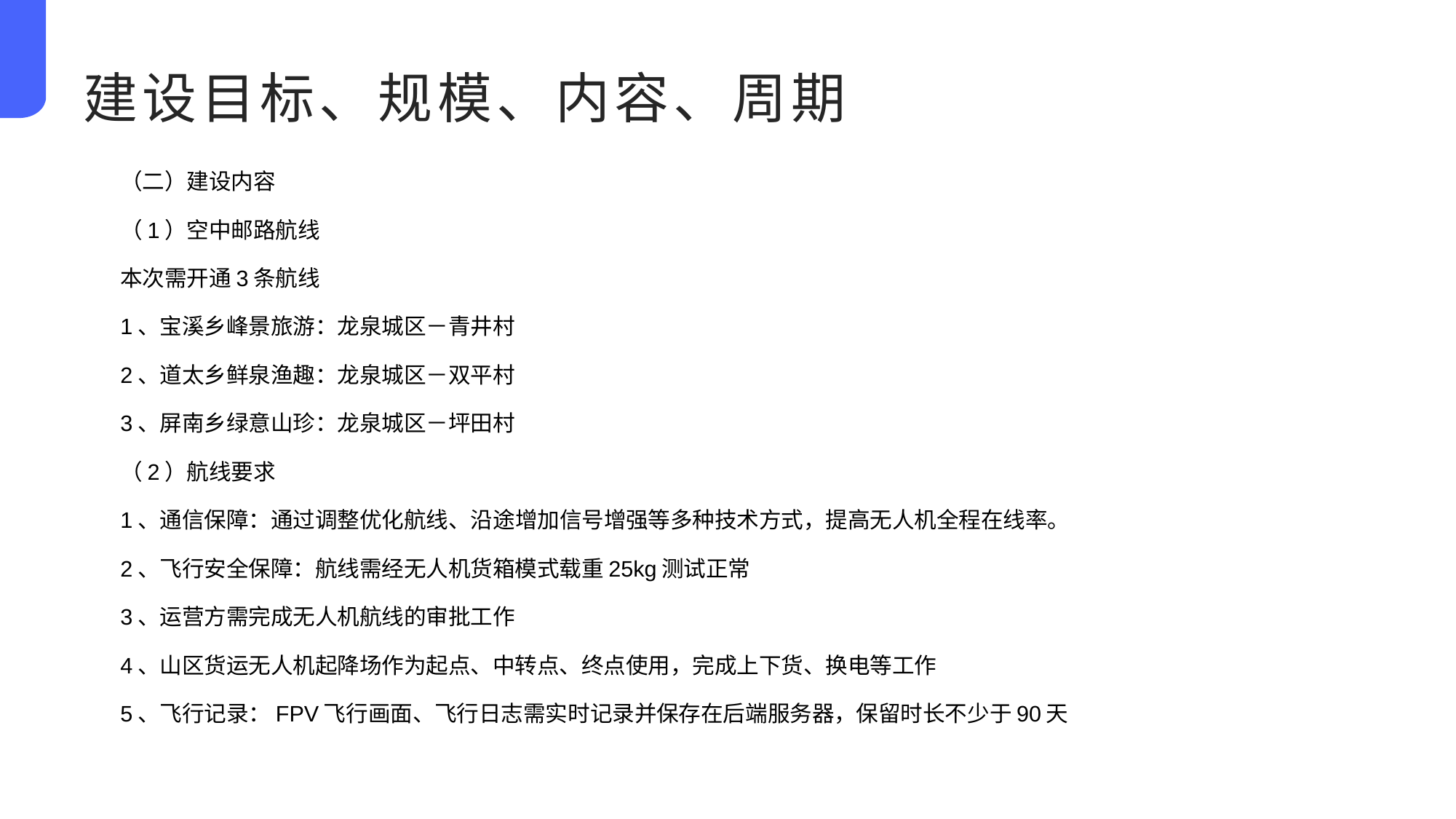

建设目标、规模、内容、周期
（二）建设内容
（1）空中邮路航线
本次需开通3条航线
1、宝溪乡峰景旅游：龙泉城区－青井村
2、道太乡鲜泉渔趣：龙泉城区－双平村
3、屏南乡绿意山珍：龙泉城区－坪田村
（2）航线要求
1、通信保障：通过调整优化航线、沿途增加信号增强等多种技术方式，提高无人机全程在线率。
2、飞行安全保障：航线需经无人机货箱模式载重25kg测试正常
3、运营方需完成无人机航线的审批工作
4、山区货运无人机起降场作为起点、中转点、终点使用，完成上下货、换电等工作
5、飞行记录：FPV飞行画面、飞行日志需实时记录并保存在后端服务器，保留时长不少于90天
5